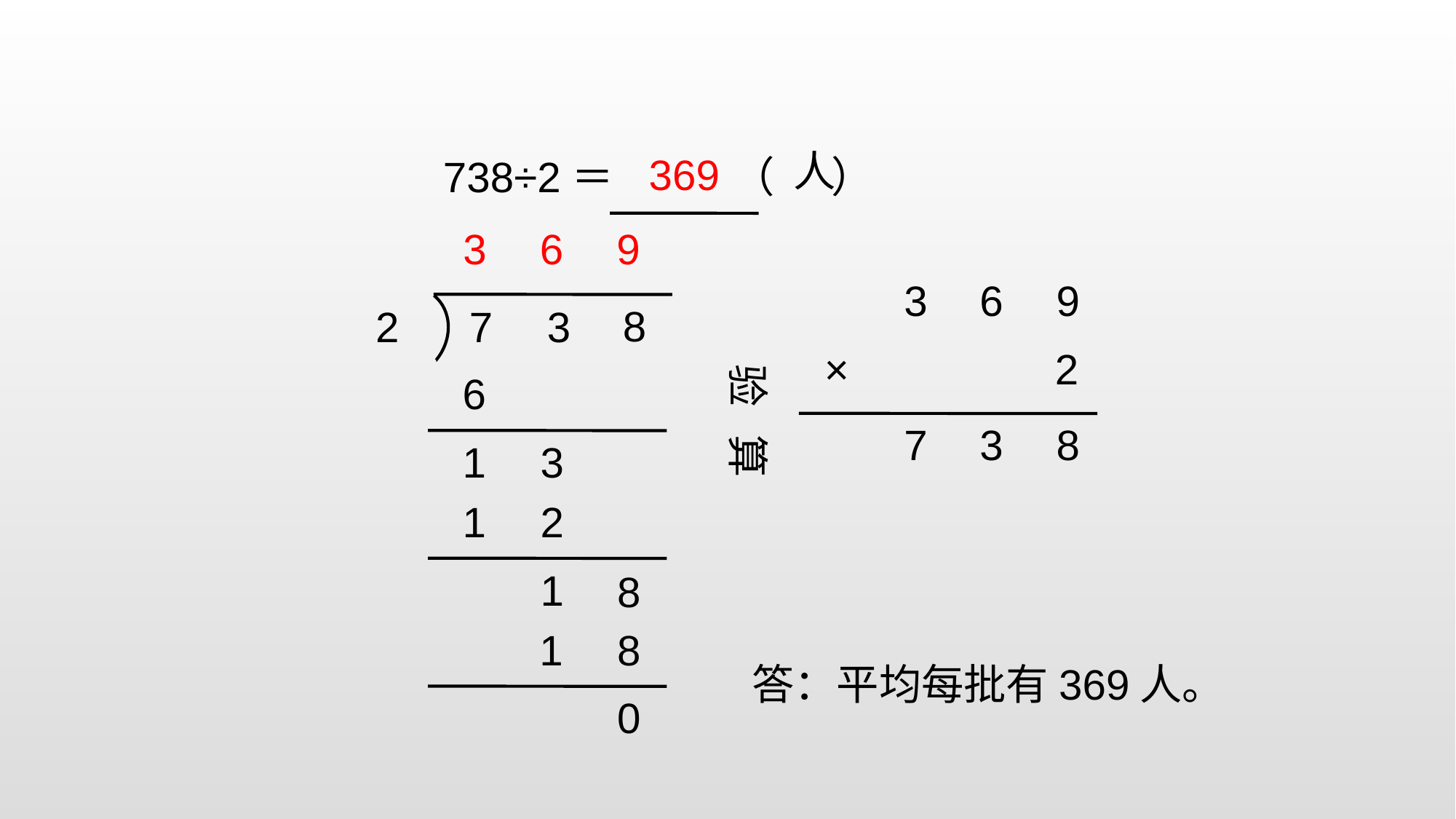

人
369
738÷2＝
（      ）
3
6
9
3
6
9
×
2

8
2
7
3
验   算
6
7
3
8
1
3
1
2
1
8
1
8
答：平均每批有369人。
0